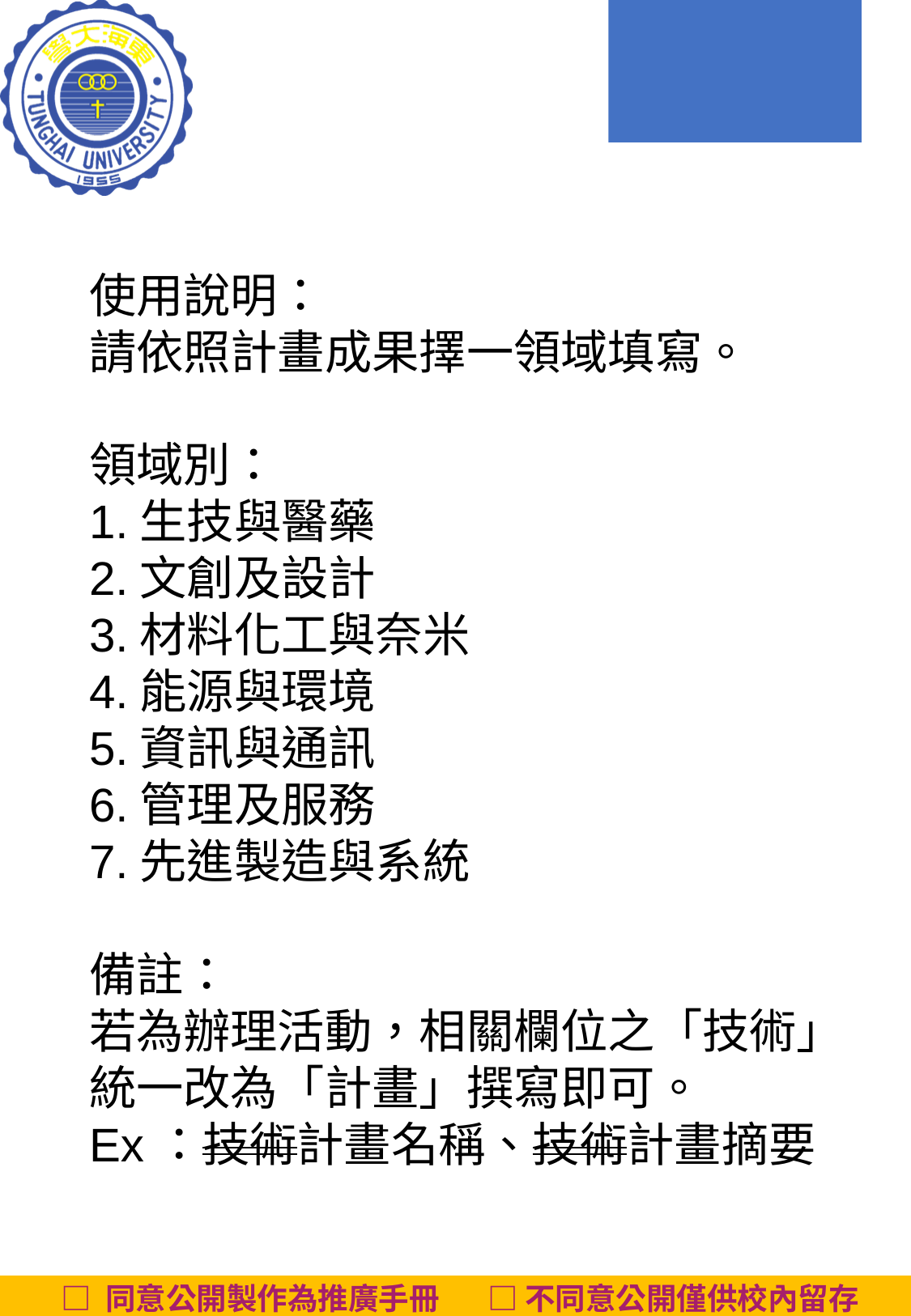

使用說明：
請依照計畫成果擇一領域填寫。
領域別：
1.生技與醫藥
2.文創及設計
3.材料化工與奈米
4.能源與環境
5.資訊與通訊
6.管理及服務
7.先進製造與系統

備註：
若為辦理活動，相關欄位之「技術」統一改為「計畫」撰寫即可。
Ex：技術計畫名稱、技術計畫摘要

□ 同意公開製作為推廣手冊       □ 不同意公開僅供校內留存